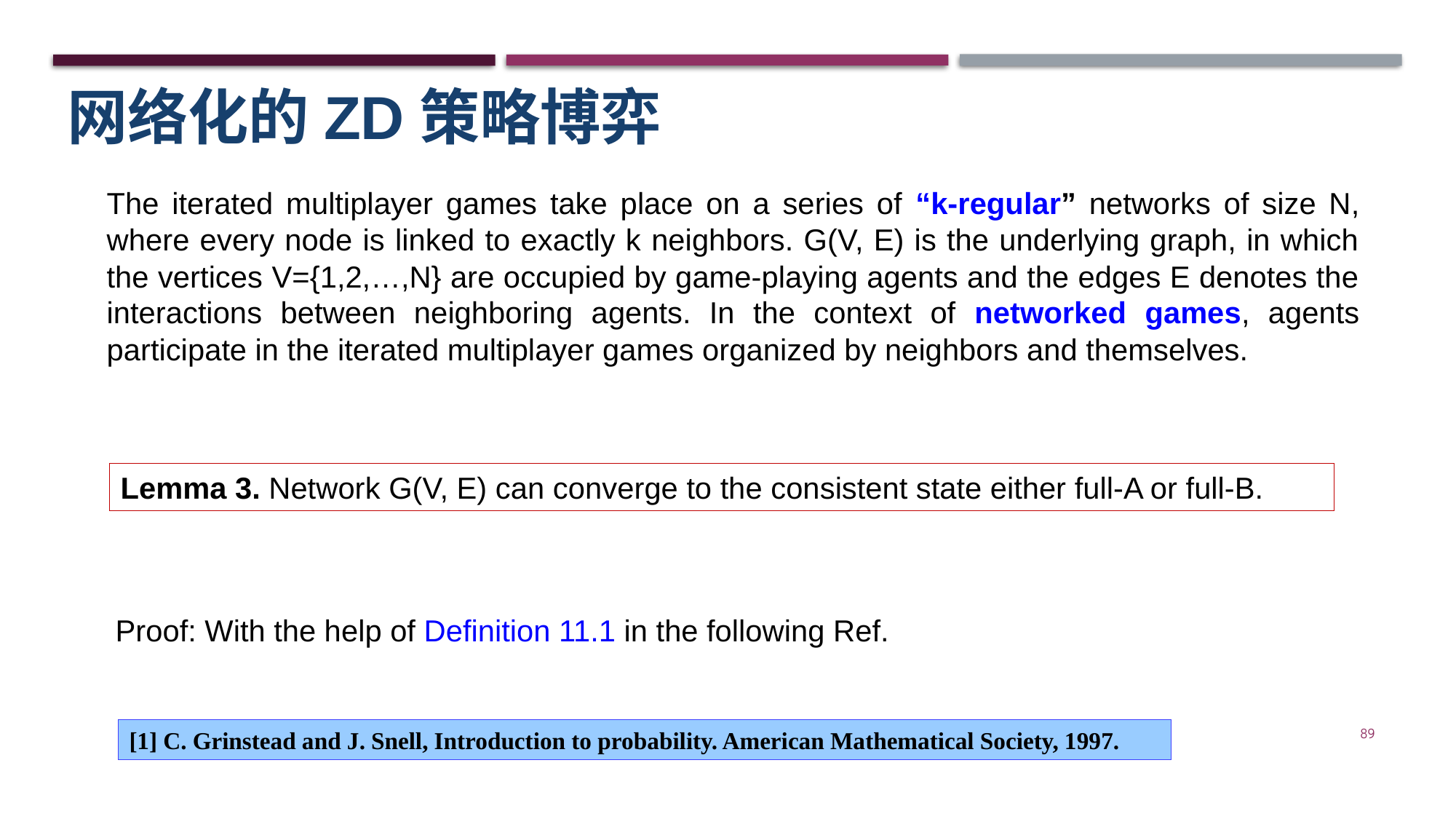

网络化的ZD策略博弈
The iterated multiplayer games take place on a series of “k-regular” networks of size N, where every node is linked to exactly k neighbors. G(V, E) is the underlying graph, in which the vertices V={1,2,…,N} are occupied by game-playing agents and the edges E denotes the interactions between neighboring agents. In the context of networked games, agents participate in the iterated multiplayer games organized by neighbors and themselves.
Lemma 3. Network G(V, E) can converge to the consistent state either full-A or full-B.
Proof: With the help of Definition 11.1 in the following Ref.
89
[1] C. Grinstead and J. Snell, Introduction to probability. American Mathematical Society, 1997.